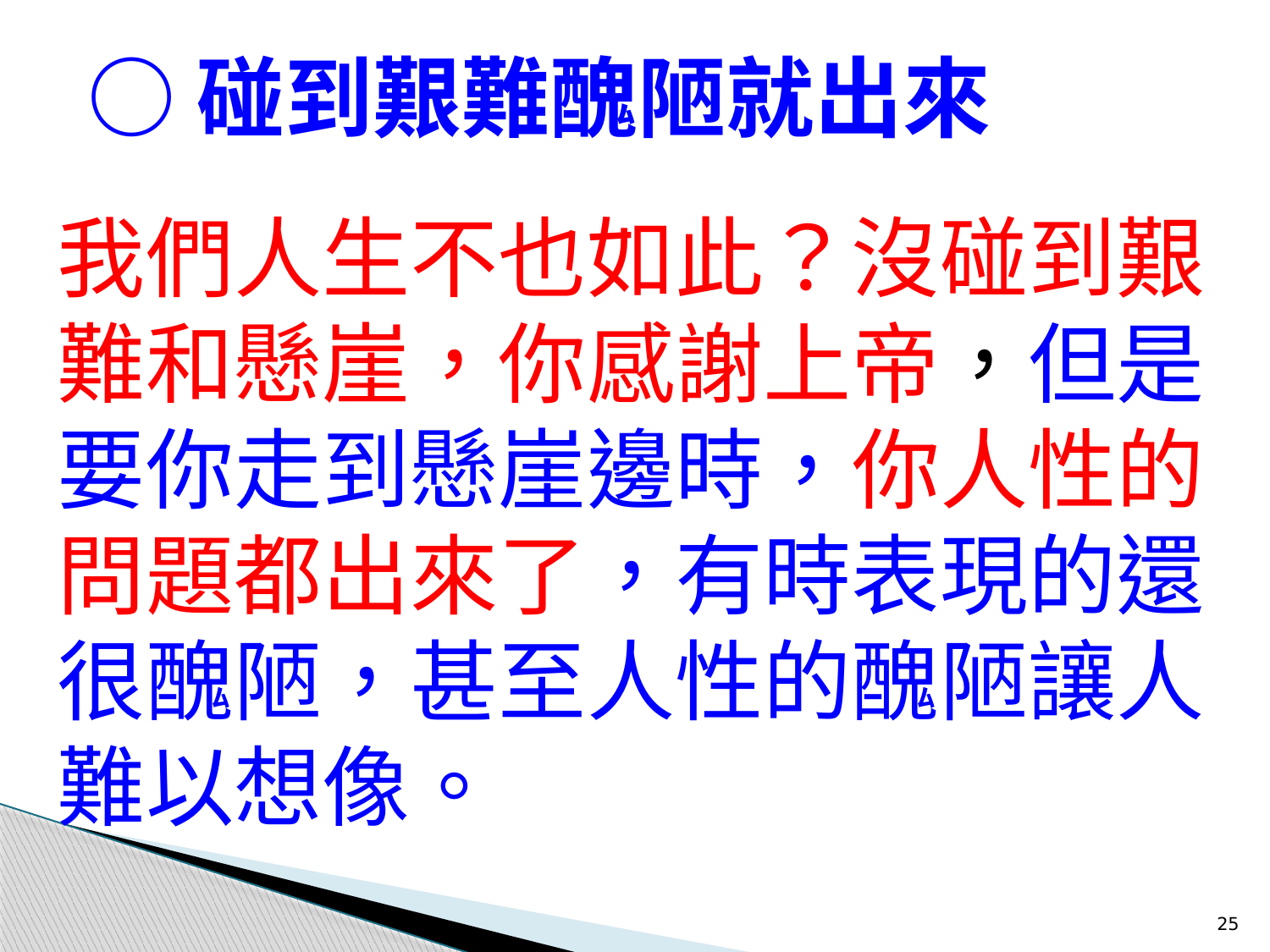

○碰到艱難醜陋就出來
我們人生不也如此？沒碰到艱難和懸崖，你感謝上帝，但是要你走到懸崖邊時，你人性的問題都出來了，有時表現的還很醜陋，甚至人性的醜陋讓人難以想像。

25